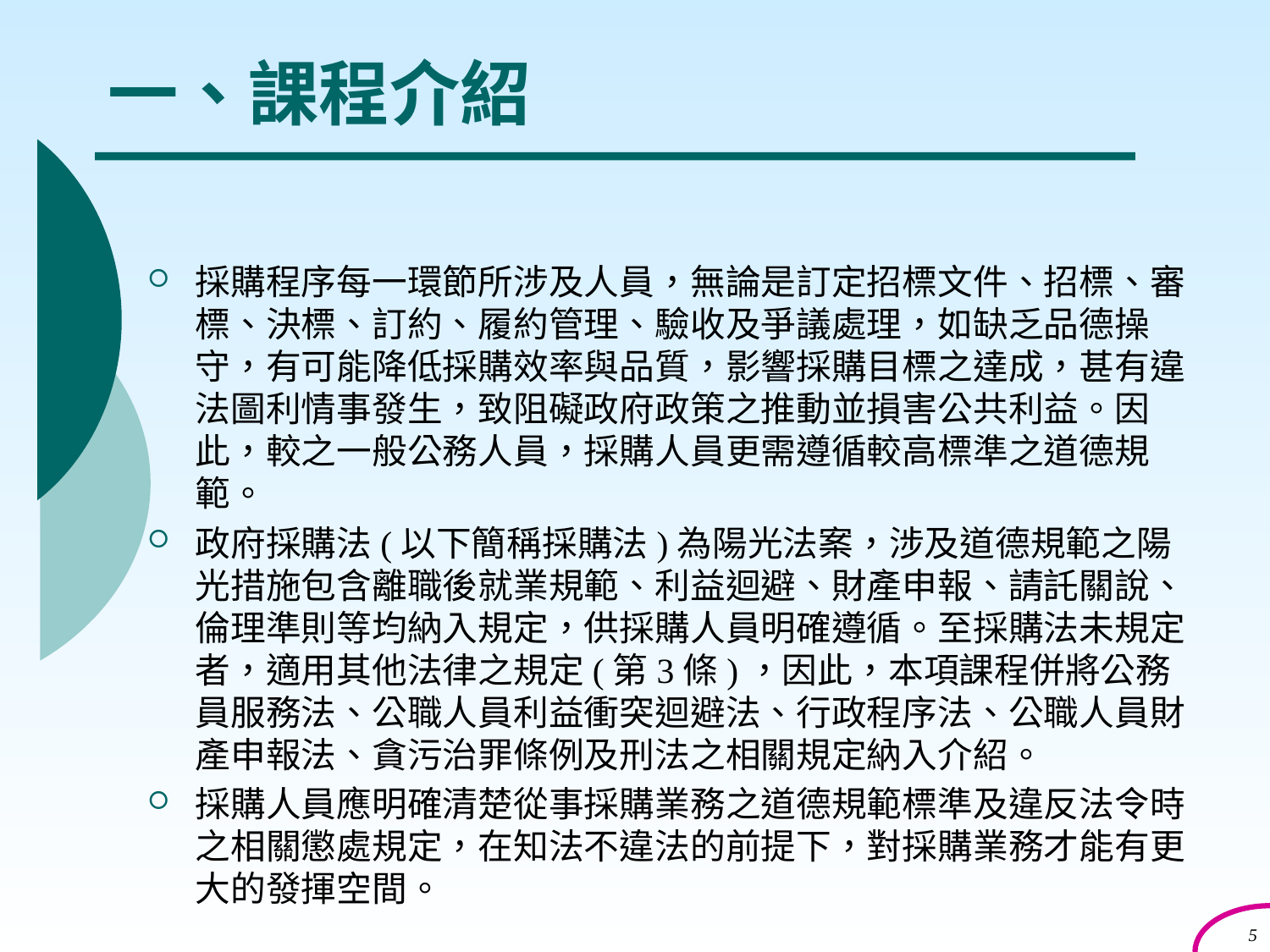

# 一、課程介紹
採購程序每一環節所涉及人員，無論是訂定招標文件、招標、審標、決標、訂約、履約管理、驗收及爭議處理，如缺乏品德操守，有可能降低採購效率與品質，影響採購目標之達成，甚有違法圖利情事發生，致阻礙政府政策之推動並損害公共利益。因此，較之一般公務人員，採購人員更需遵循較高標準之道德規範。
政府採購法(以下簡稱採購法)為陽光法案，涉及道德規範之陽光措施包含離職後就業規範、利益迴避、財產申報、請託關說、倫理準則等均納入規定，供採購人員明確遵循。至採購法未規定者，適用其他法律之規定(第3條)，因此，本項課程併將公務員服務法、公職人員利益衝突迴避法、行政程序法、公職人員財產申報法、貪污治罪條例及刑法之相關規定納入介紹。
採購人員應明確清楚從事採購業務之道德規範標準及違反法令時之相關懲處規定，在知法不違法的前提下，對採購業務才能有更大的發揮空間。
5